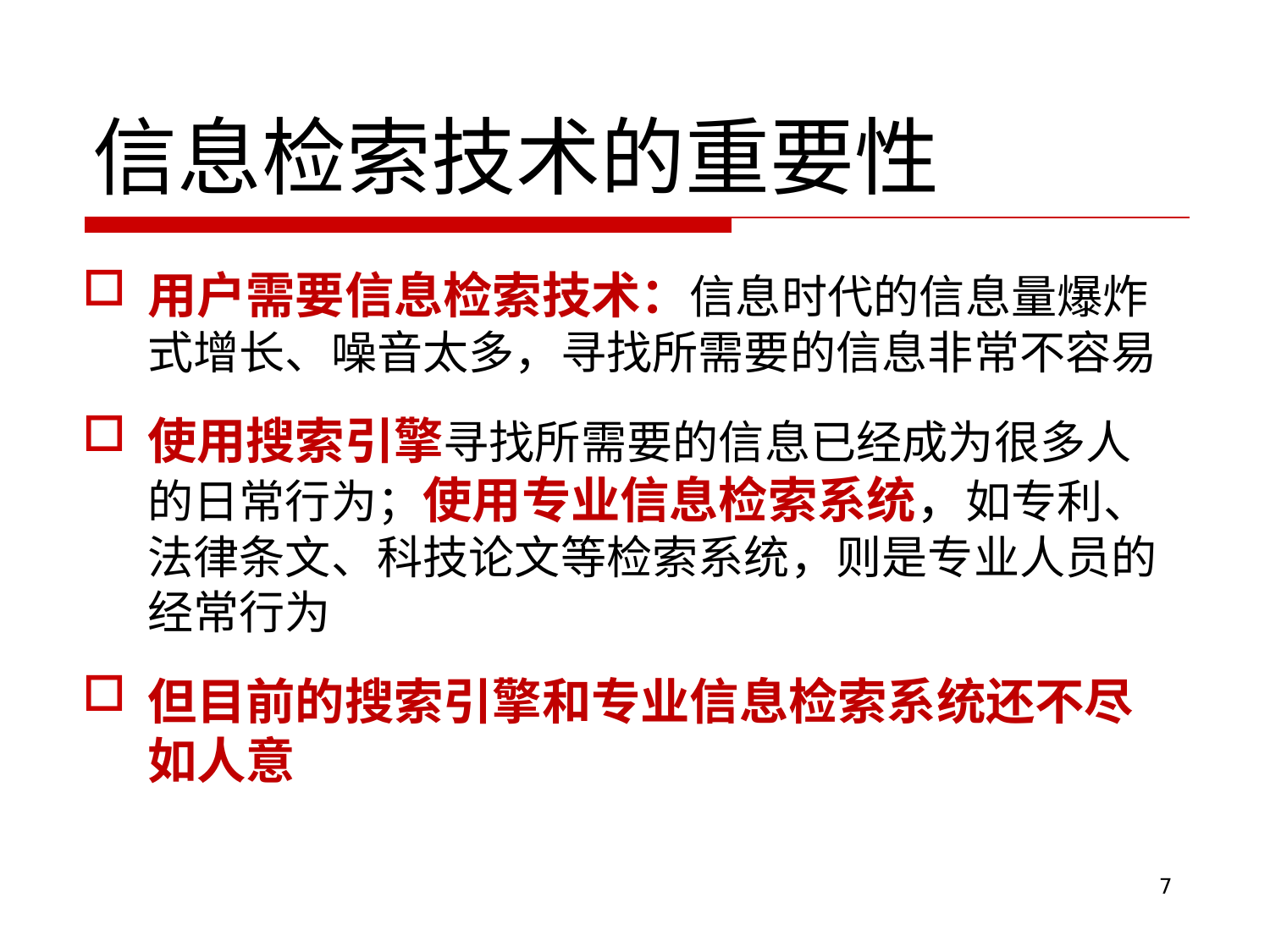

# 信息检索技术的重要性
用户需要信息检索技术：信息时代的信息量爆炸式增长、噪音太多，寻找所需要的信息非常不容易
使用搜索引擎寻找所需要的信息已经成为很多人的日常行为；使用专业信息检索系统，如专利、法律条文、科技论文等检索系统，则是专业人员的经常行为
但目前的搜索引擎和专业信息检索系统还不尽如人意
7